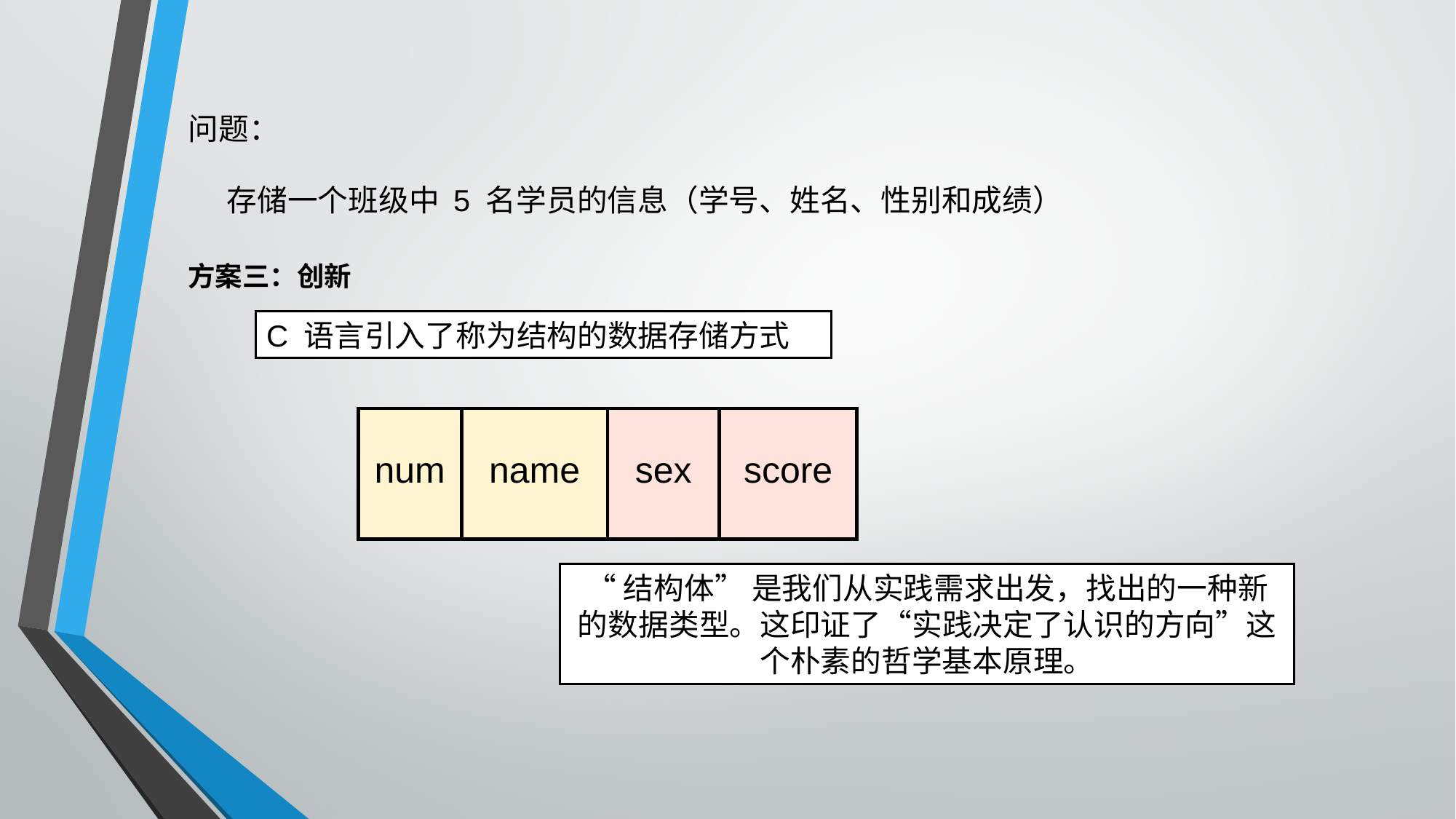

# 问题：
存储一个班级中 5 名学员的信息（学号、姓名、性别和成绩）
方案三：创新
C 语言引入了称为结构的数据存储方式

num

name

sex

score

“结构体” 是我们从实践需求出发，找出的一种新的数据类型。这印证了“实践决定了认识的方向”这个朴素的哲学基本原理。